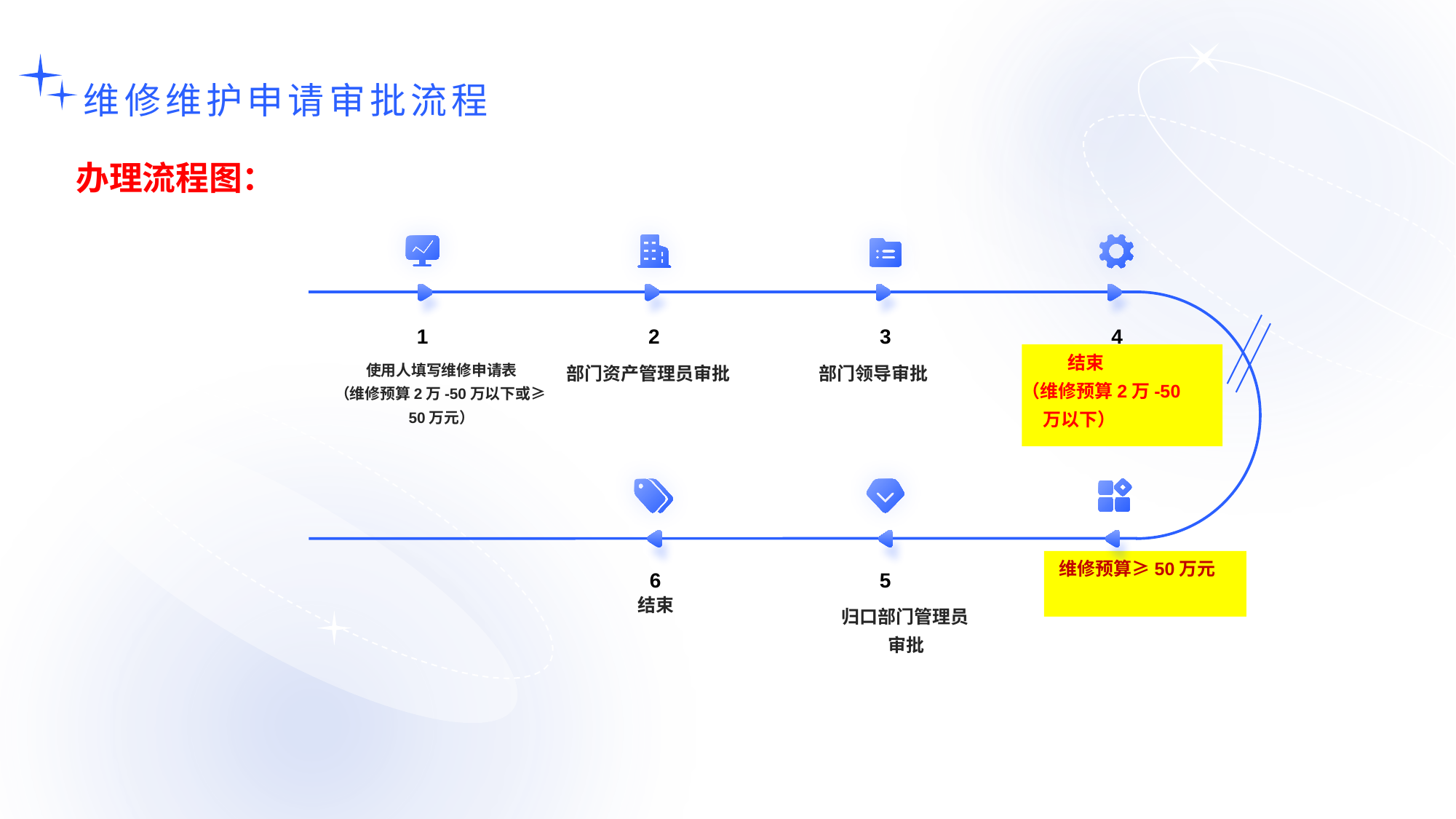

维修维护申请审批流程
办理流程图：

1
2
3
4
          结束
（维修预算2万-50
    万以下）
使用人填写维修申请表
（维修预算2万-50万以下或≥50万元）
部门资产管理员审批
     部门领导审批

   维修预算≥50万元
6
5
结束
  归口部门管理员
  审批